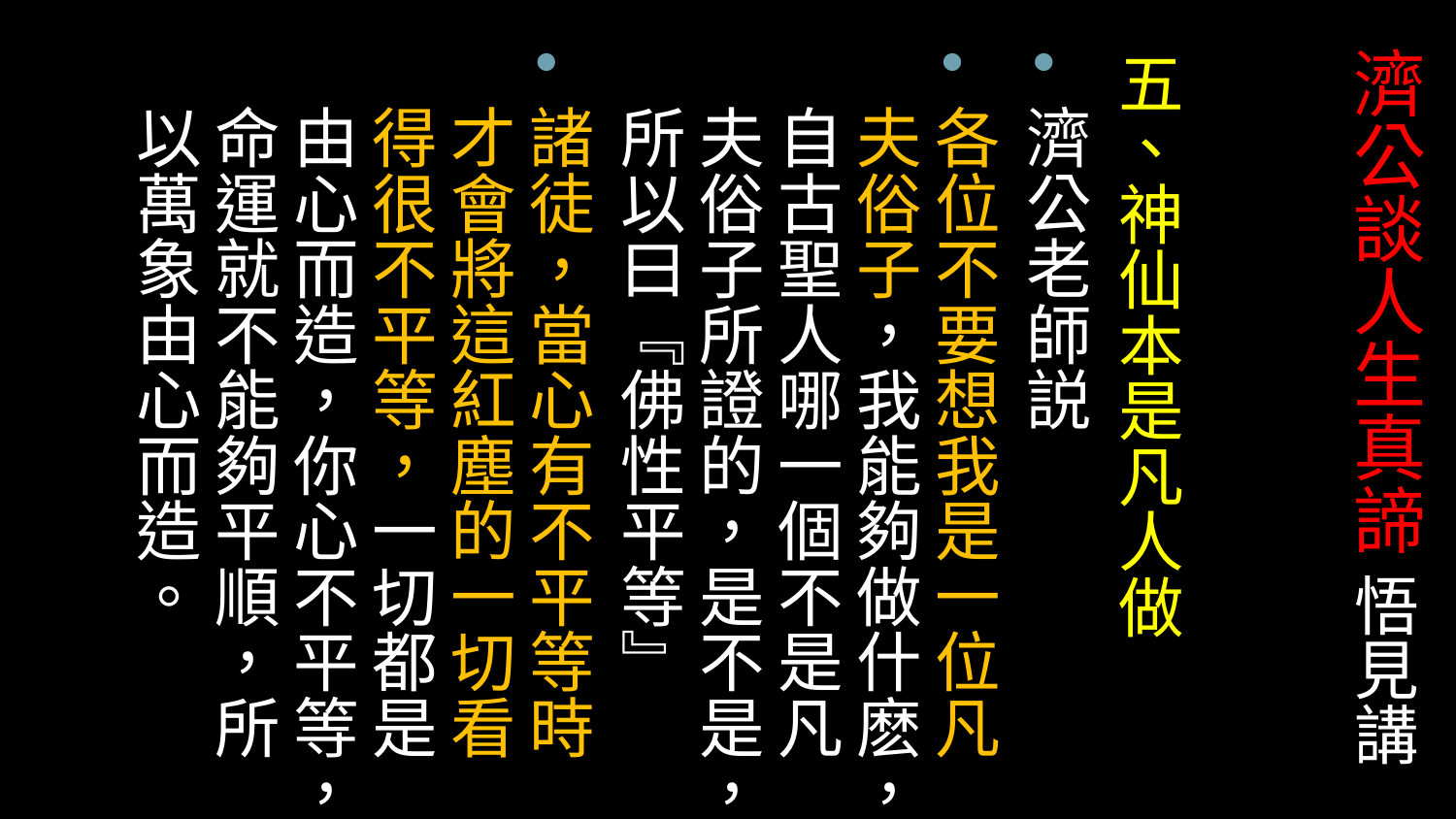

# 濟公談人生真諦 悟見講
五、神仙本是凡人做
濟公老師説
各位不要想我是一位凡夫俗子，我能夠做什麽，自古聖人哪一個不是凡夫俗子所證的，是不是，所以曰『佛性平等』
諸徒，當心有不平等時才會將這紅塵的一切看得很不平等，一切都是由心而造，你心不平等，命運就不能夠平順，所以萬象由心而造。